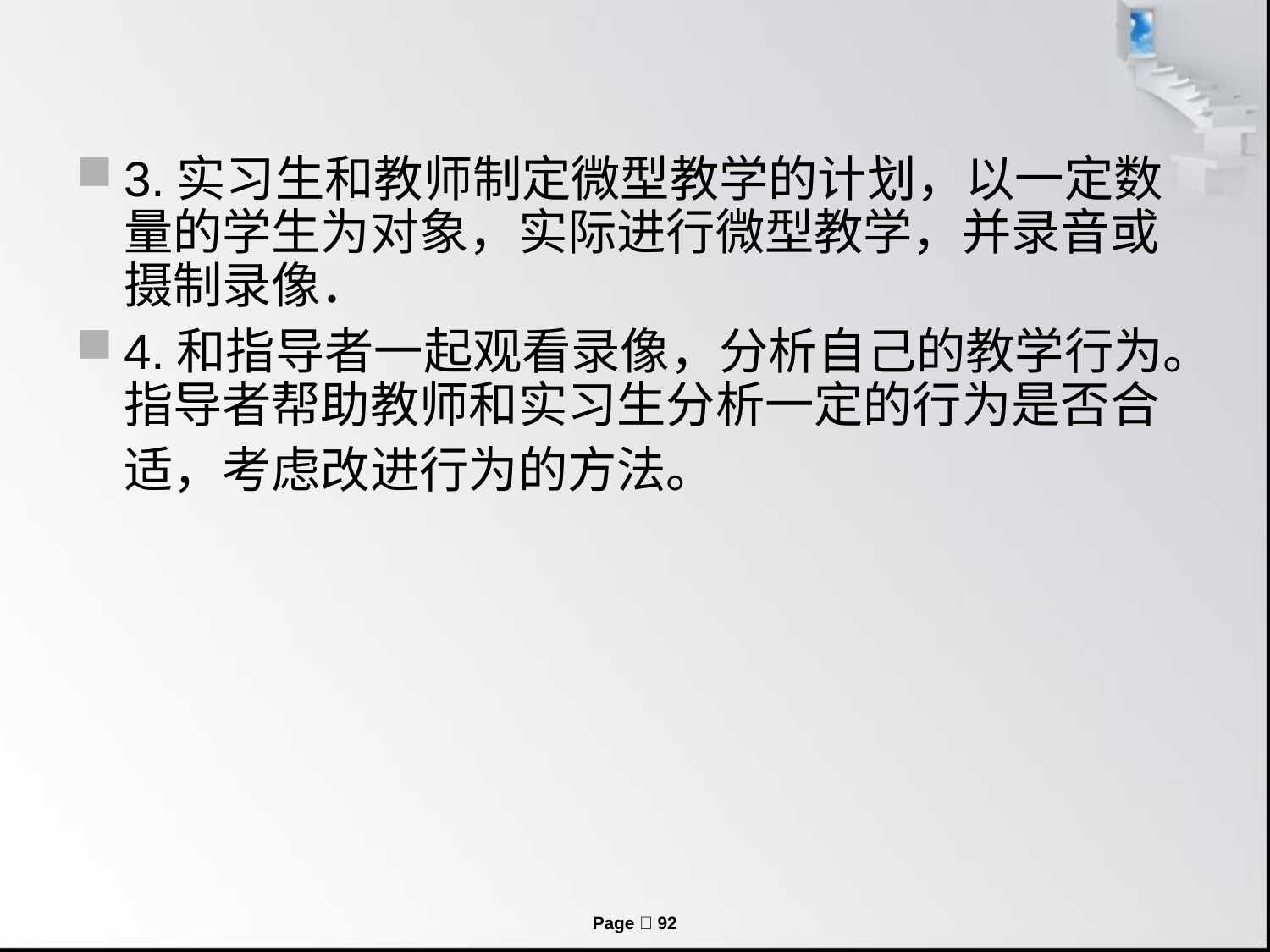

3.实习生和教师制定微型教学的计划，以一定数量的学生为对象，实际进行微型教学，并录音或摄制录像．
4.和指导者一起观看录像，分析自己的教学行为。指导者帮助教师和实习生分析一定的行为是否合适，考虑改进行为的方法。